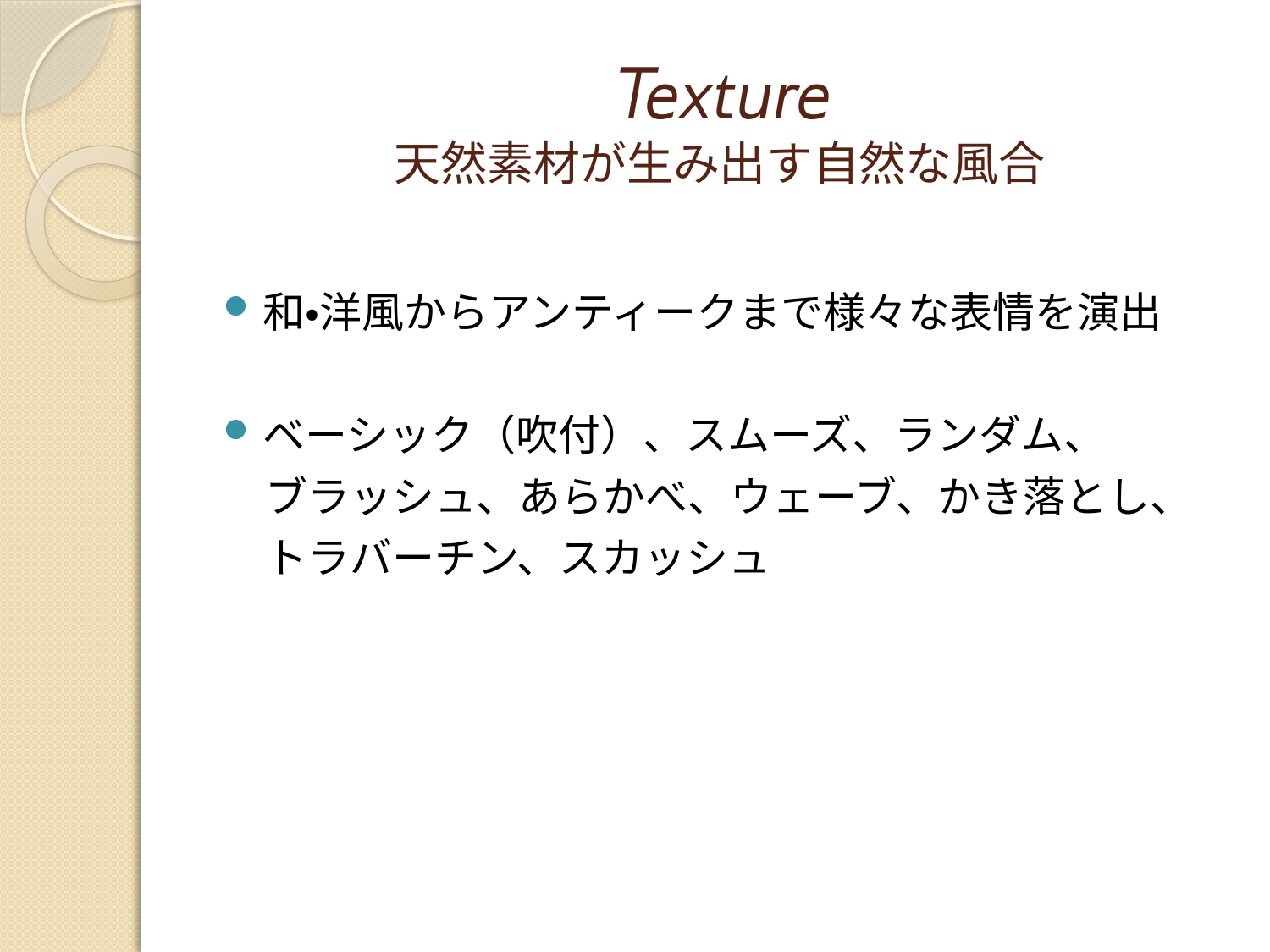

# Texture 天然素材が生み出す自然な風合

和・洋風からアンティークまで様々な表情を演出

ベーシック（吹付）、スムーズ、ランダム、
　ブラッシュ、あらかべ、ウェーブ、かき落とし、
　トラバーチン、スカッシュ